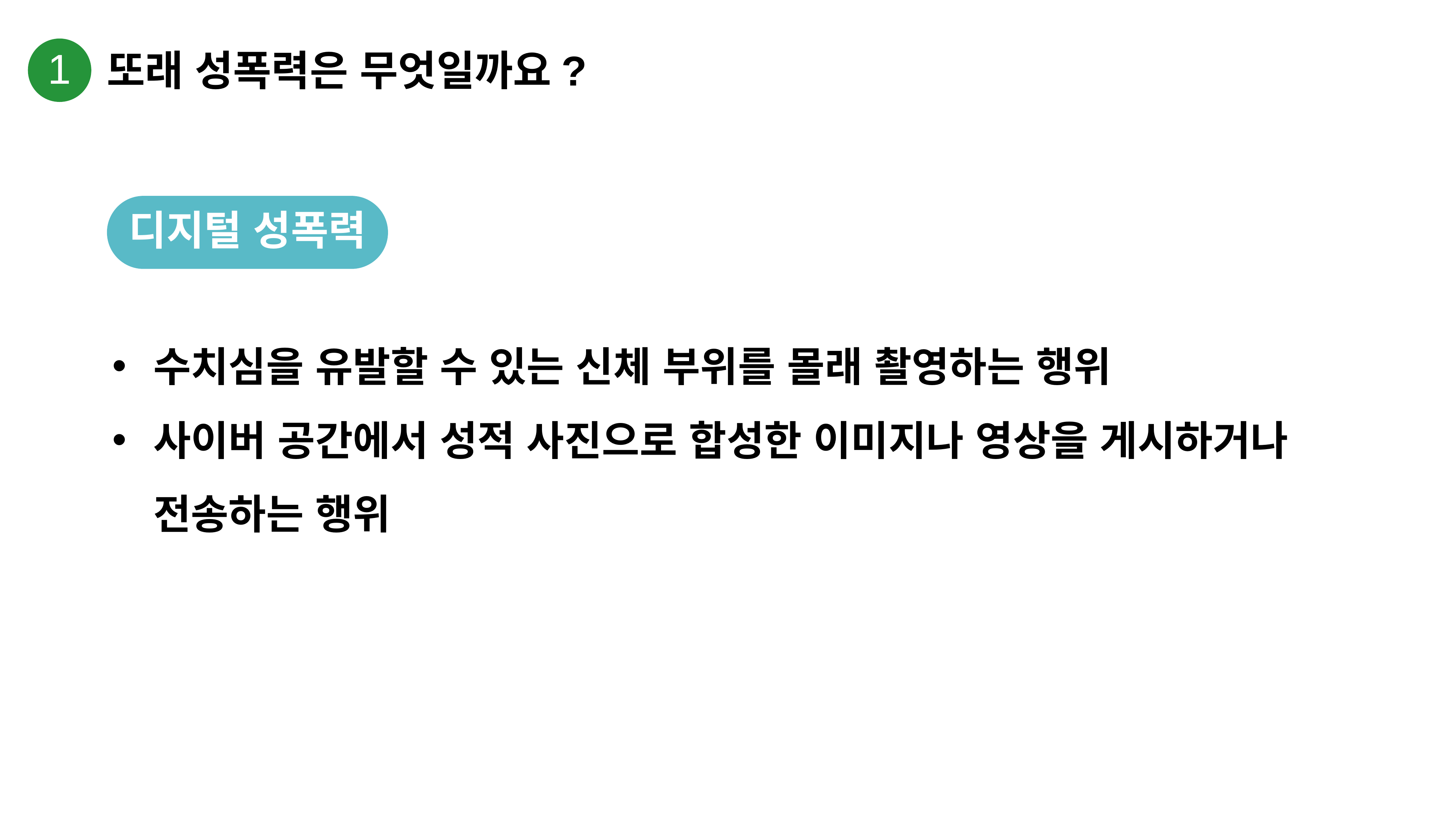

1
또래 성폭력은 무엇일까요?

디지털 성폭력
수치심을 유발할 수 있는 신체 부위를 몰래 촬영하는 행위
사이버 공간에서 성적 사진으로 합성한 이미지나 영상을 게시하거나 전송하는 행위